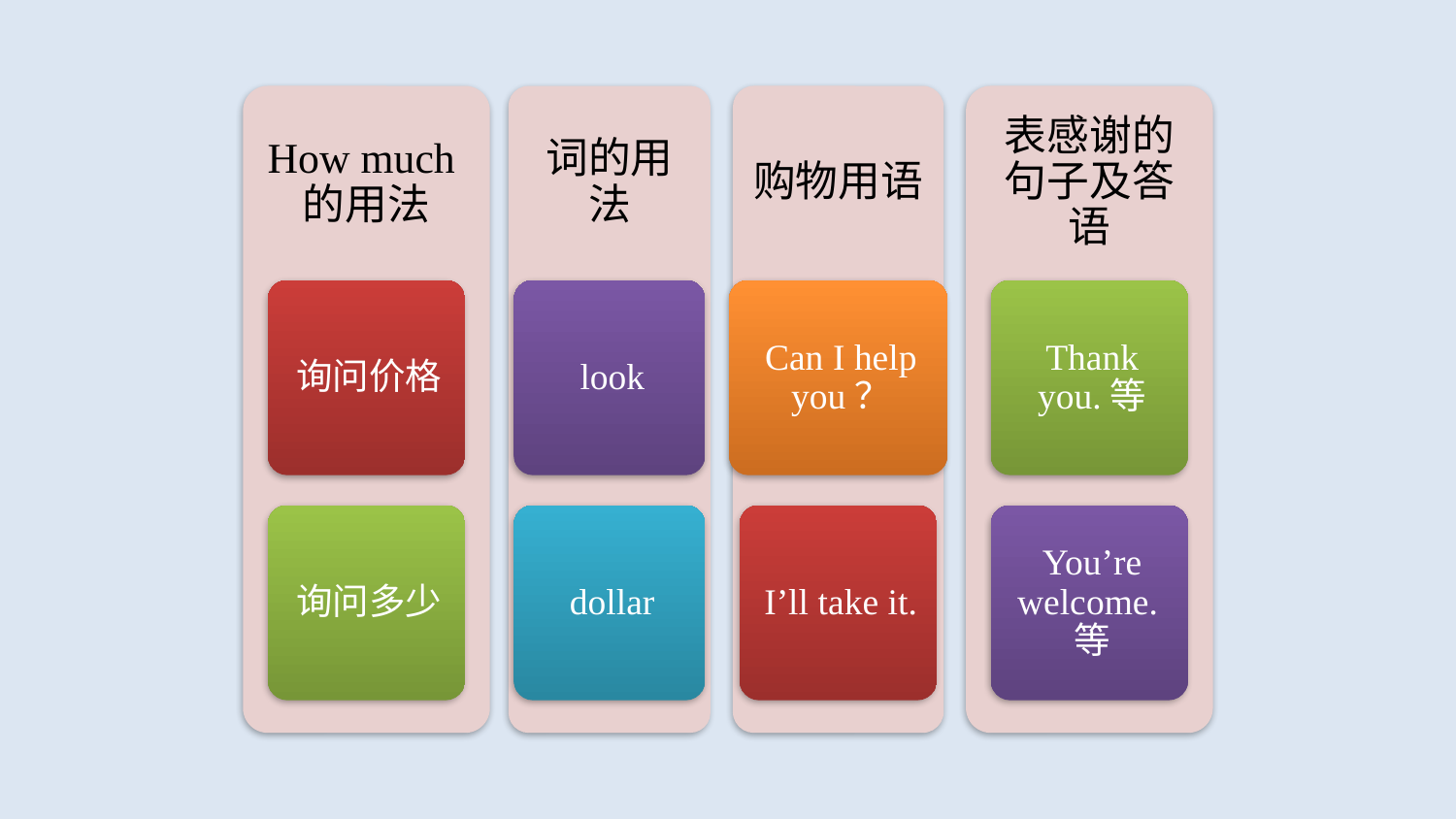

How much的用法
询问价格
询问多少
词的用法
look
dollar
购物用语
Can I help you？
I’ll take it.
表感谢的句子及答语
Thank you.等
You’re welcome.等